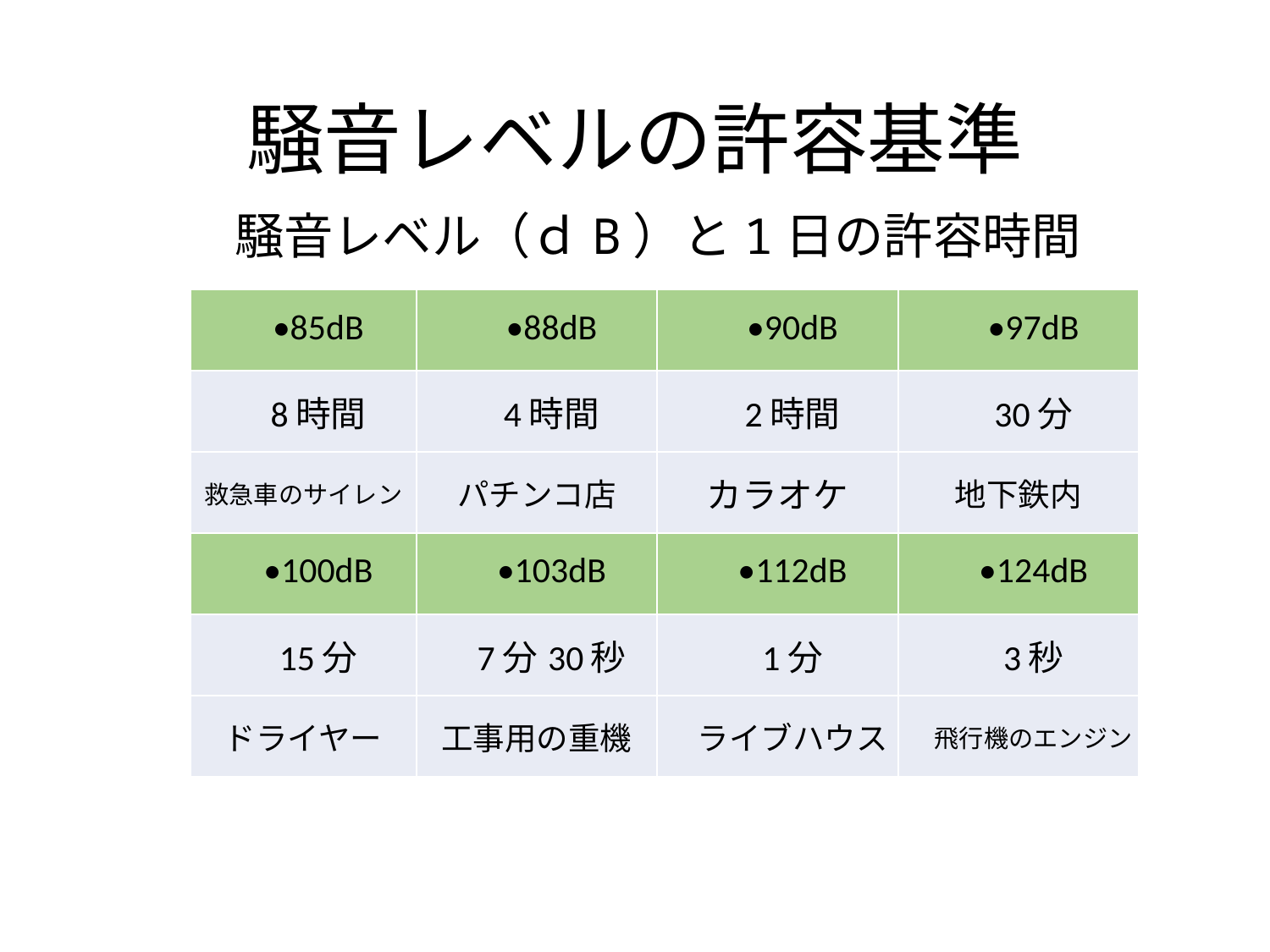

# 騒音レベルの許容基準
騒音レベル（ｄB）と1日の許容時間
| •85dB | •88dB | •90dB | •97dB |
| --- | --- | --- | --- |
| 8時間 | 4時間 | 2時間 | 30分 |
| 救急車のサイレン | パチンコ店 | カラオケ | 地下鉄内 |
| •100dB | •103dB | •112dB | •124dB |
| 15分 | 7分30秒 | 1分 | 3秒 |
| ドライヤー | 工事用の重機 | ライブハウス | 飛行機のエンジン |